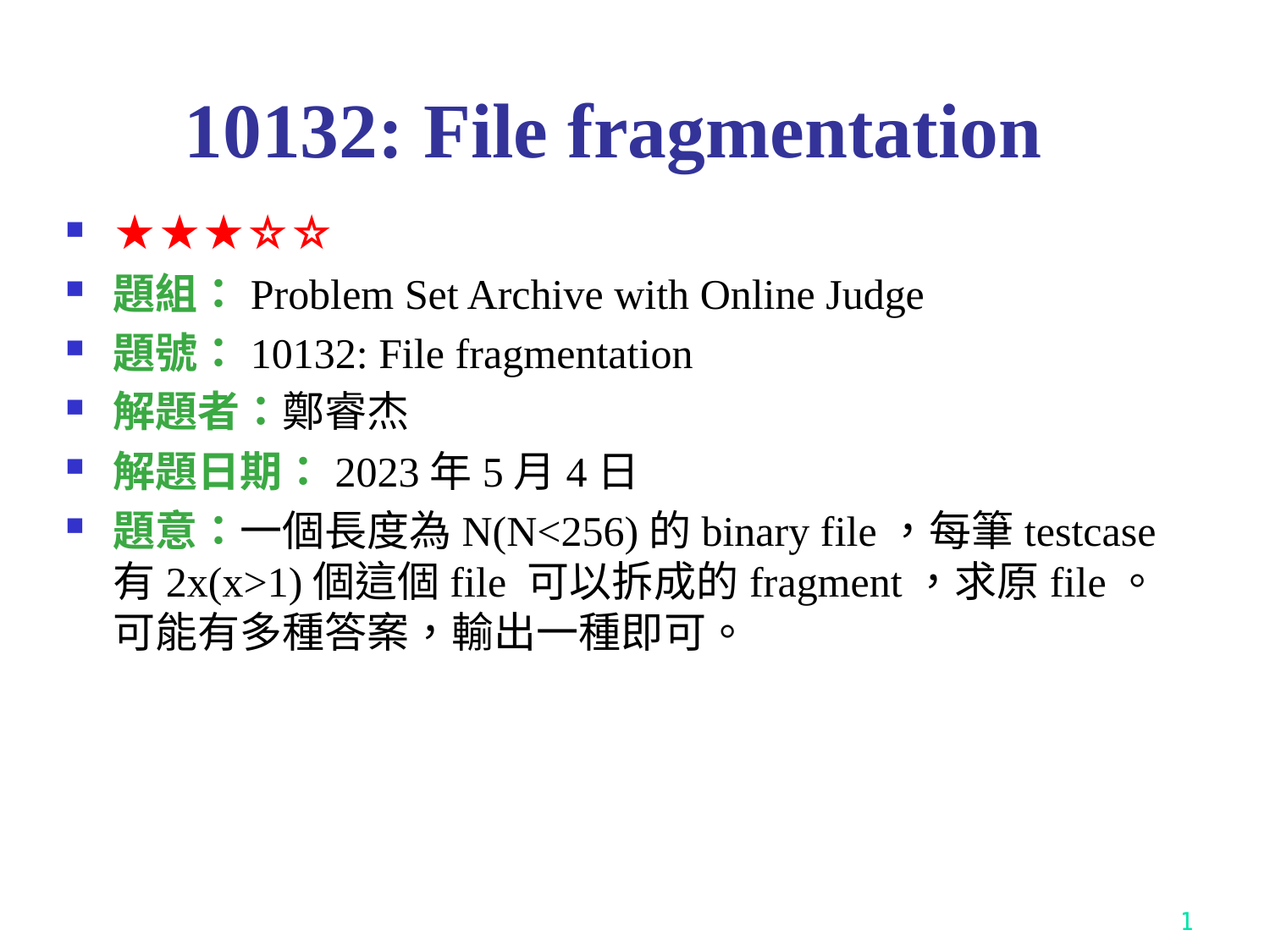

# 10132: File fragmentation
★★★☆☆
題組：Problem Set Archive with Online Judge
題號：10132: File fragmentation
解題者：鄭睿杰
解題日期：2023年5月4日
題意：一個長度為N(N<256)的binary file，每筆testcase 有2x(x>1)個這個file 可以拆成的fragment，求原file。可能有多種答案，輸出一種即可。
1